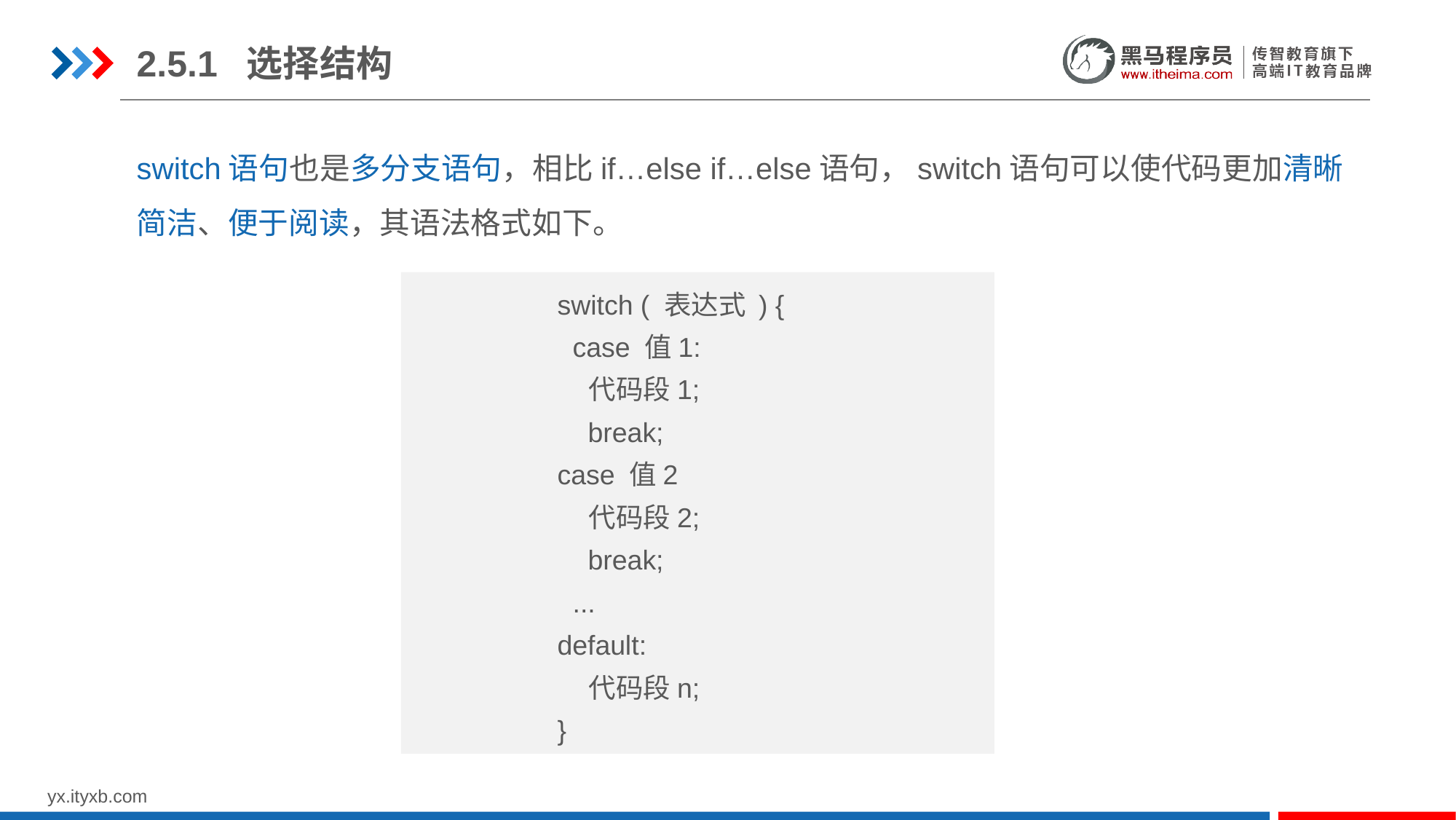

2.5.1  选择结构
switch语句也是多分支语句，相比if…else if…else语句，switch语句可以使代码更加清晰简洁、便于阅读，其语法格式如下。

switch ( 表达式 ) {
  case 值1:
    代码段1;
    break;
case 值2
    代码段2;
    break;
  ...
default:
    代码段n;
}